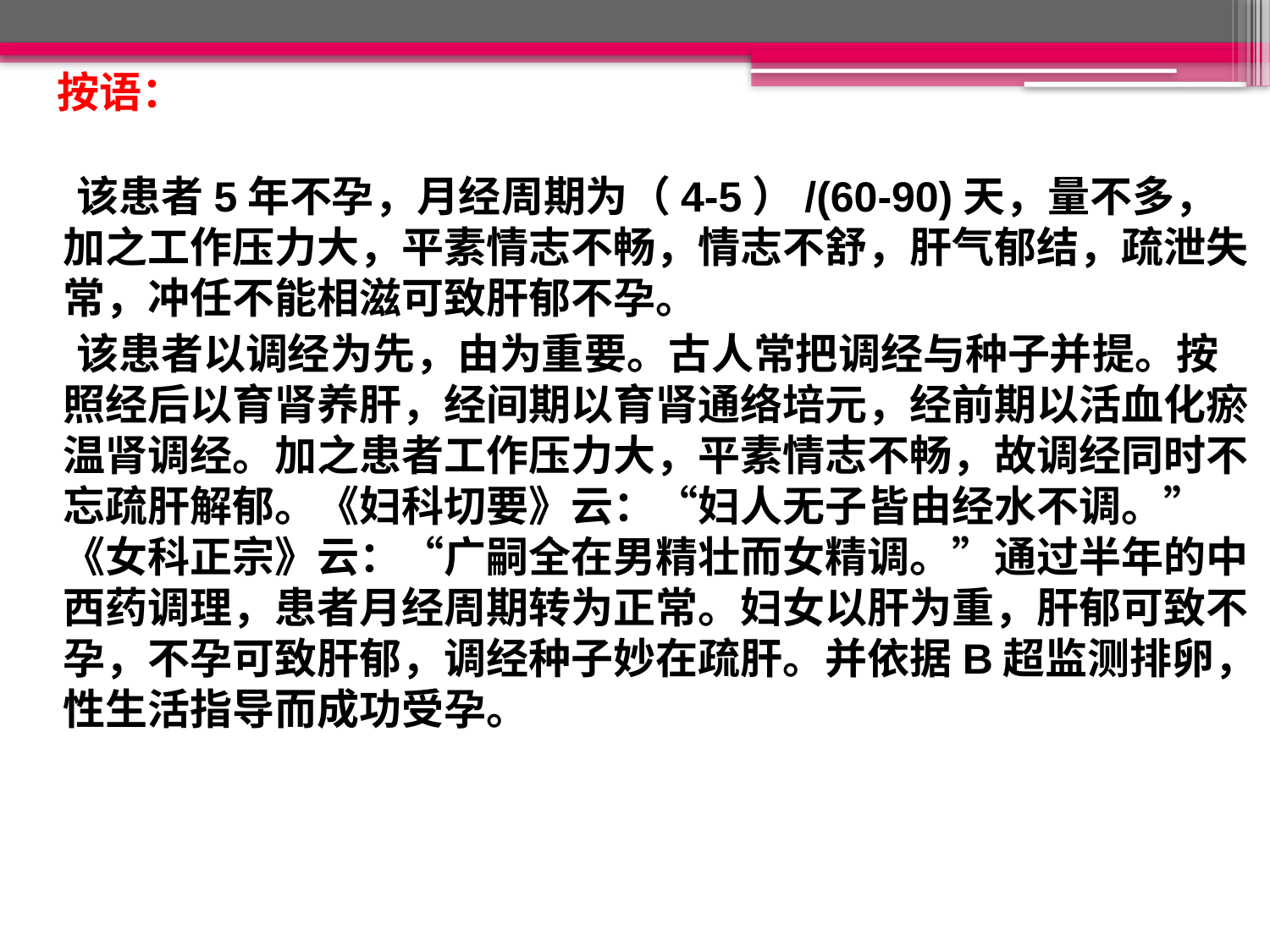

按语：

     该患者5年不孕，月经周期为（4-5）/(60-90)天，量不多，加之工作压力大，平素情志不畅，情志不舒，肝气郁结，疏泄失常，冲任不能相滋可致肝郁不孕。
    该患者以调经为先，由为重要。古人常把调经与种子并提。按照经后以育肾养肝，经间期以育肾通络培元，经前期以活血化瘀温肾调经。加之患者工作压力大，平素情志不畅，故调经同时不忘疏肝解郁。《妇科切要》云：“妇人无子皆由经水不调。”《女科正宗》云：“广嗣全在男精壮而女精调。”通过半年的中西药调理，患者月经周期转为正常。妇女以肝为重，肝郁可致不孕，不孕可致肝郁，调经种子妙在疏肝。并依据B超监测排卵，性生活指导而成功受孕。